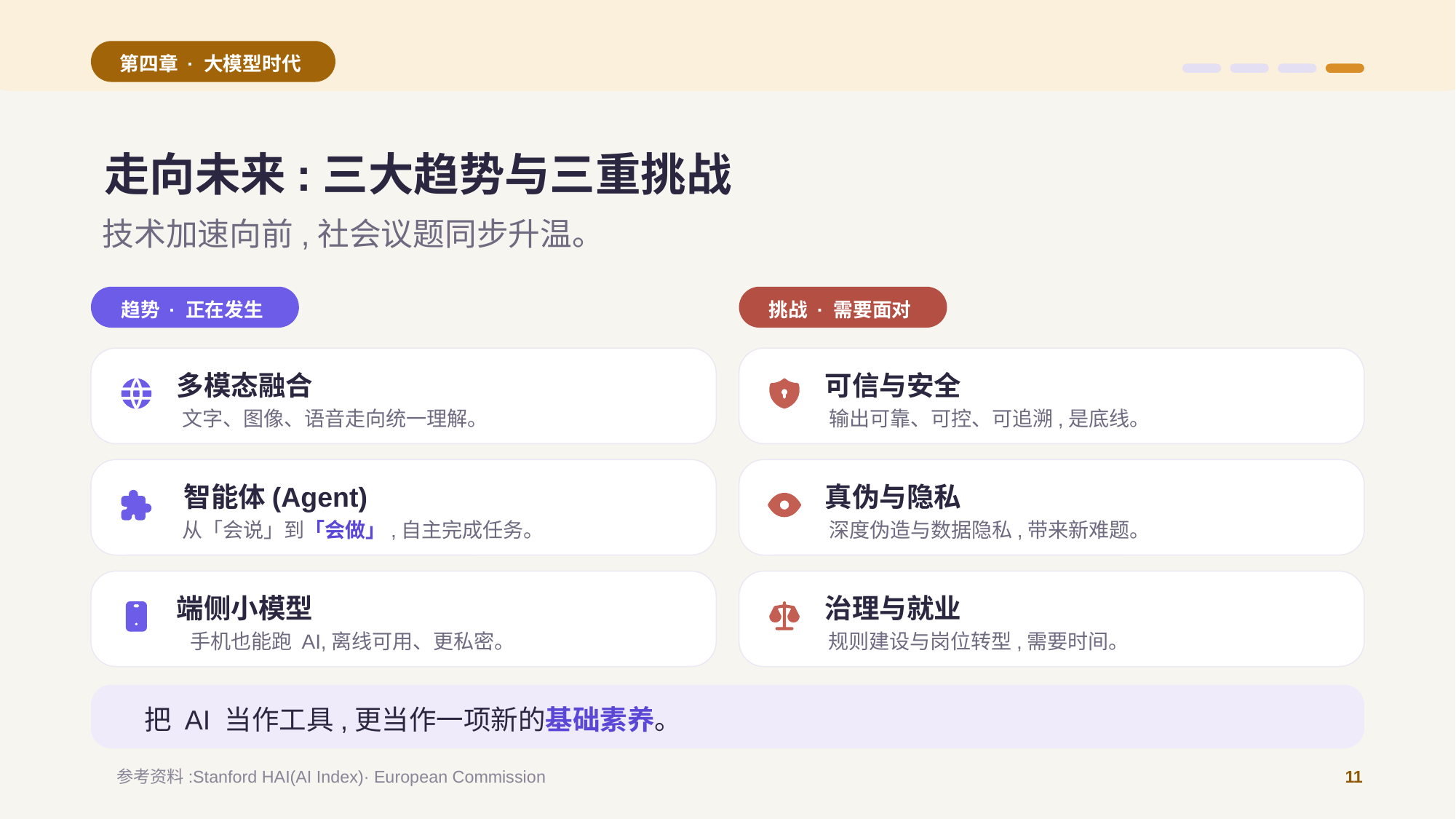

第四章 · 大模型时代

走向未来:三大趋势与三重挑战
技术加速向前,社会议题同步升温。

趋势 · 正在发生

挑战 · 需要面对

多模态融合

文字、图像、语音走向统一理解。

可信与安全

输出可靠、可控、可追溯,是底线。

智能体(Agent)

从「会说」到「会做」,自主完成任务。

真伪与隐私

深度伪造与数据隐私,带来新难题。

端侧小模型

手机也能跑 AI,离线可用、更私密。

治理与就业

规则建设与岗位转型,需要时间。

把 AI 当作工具,更当作一项新的基础素养。
参考资料:Stanford HAI(AI Index)· European Commission
11